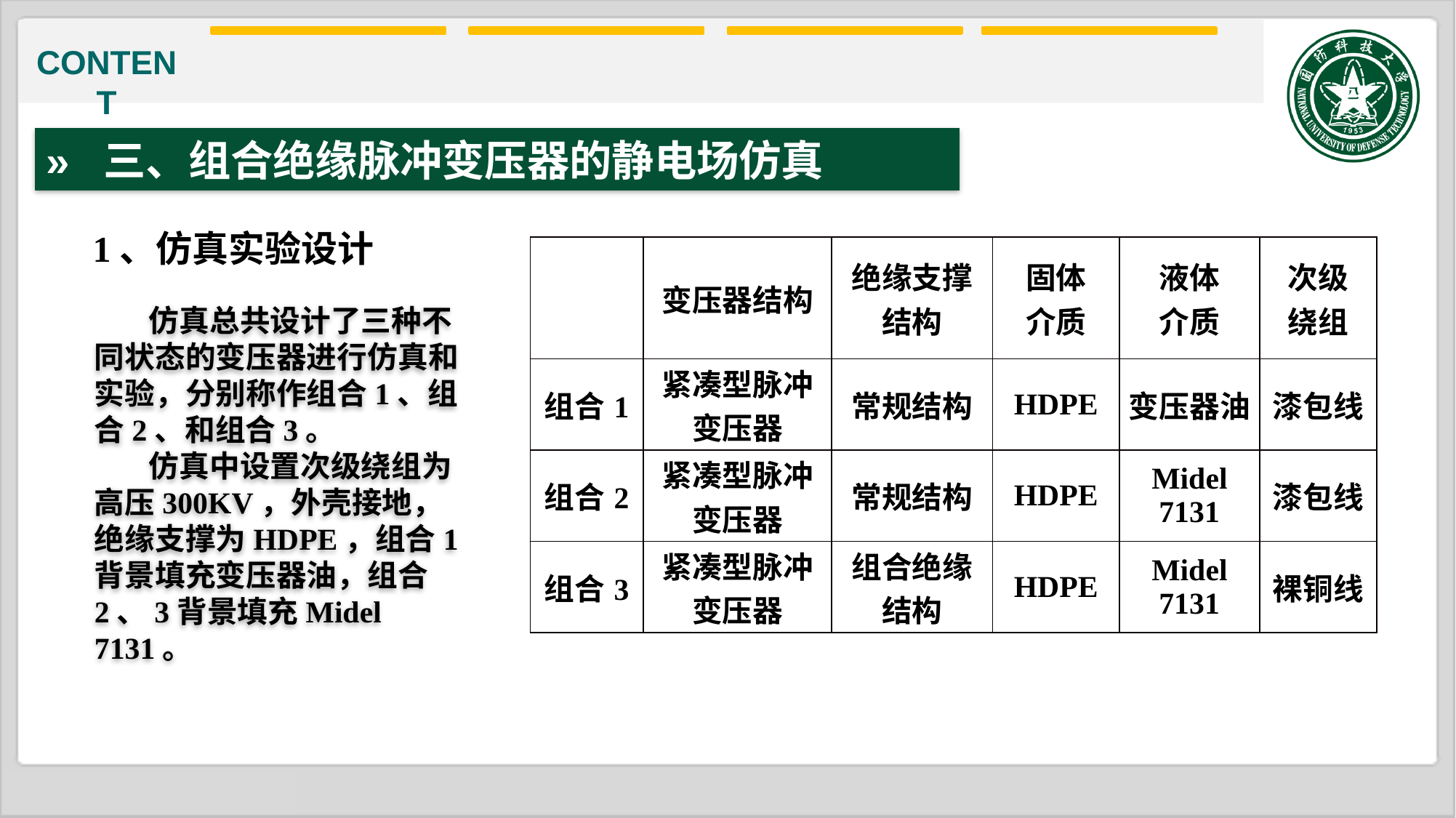

»  三、组合绝缘脉冲变压器的静电场仿真
1、仿真实验设计
|  | 变压器结构 | 绝缘支撑结构 | 固体 介质 | 液体 介质 | 次级 绕组 |
| --- | --- | --- | --- | --- | --- |
| 组合1 | 紧凑型脉冲变压器 | 常规结构 | HDPE | 变压器油 | 漆包线 |
| 组合2 | 紧凑型脉冲变压器 | 常规结构 | HDPE | Midel 7131 | 漆包线 |
| 组合3 | 紧凑型脉冲变压器 | 组合绝缘结构 | HDPE | Midel 7131 | 裸铜线 |
仿真总共设计了三种不同状态的变压器进行仿真和实验，分别称作组合1、组合2、和组合3。
仿真中设置次级绕组为高压300KV，外壳接地，绝缘支撑为HDPE，组合1背景填充变压器油，组合2、3背景填充Midel 7131。